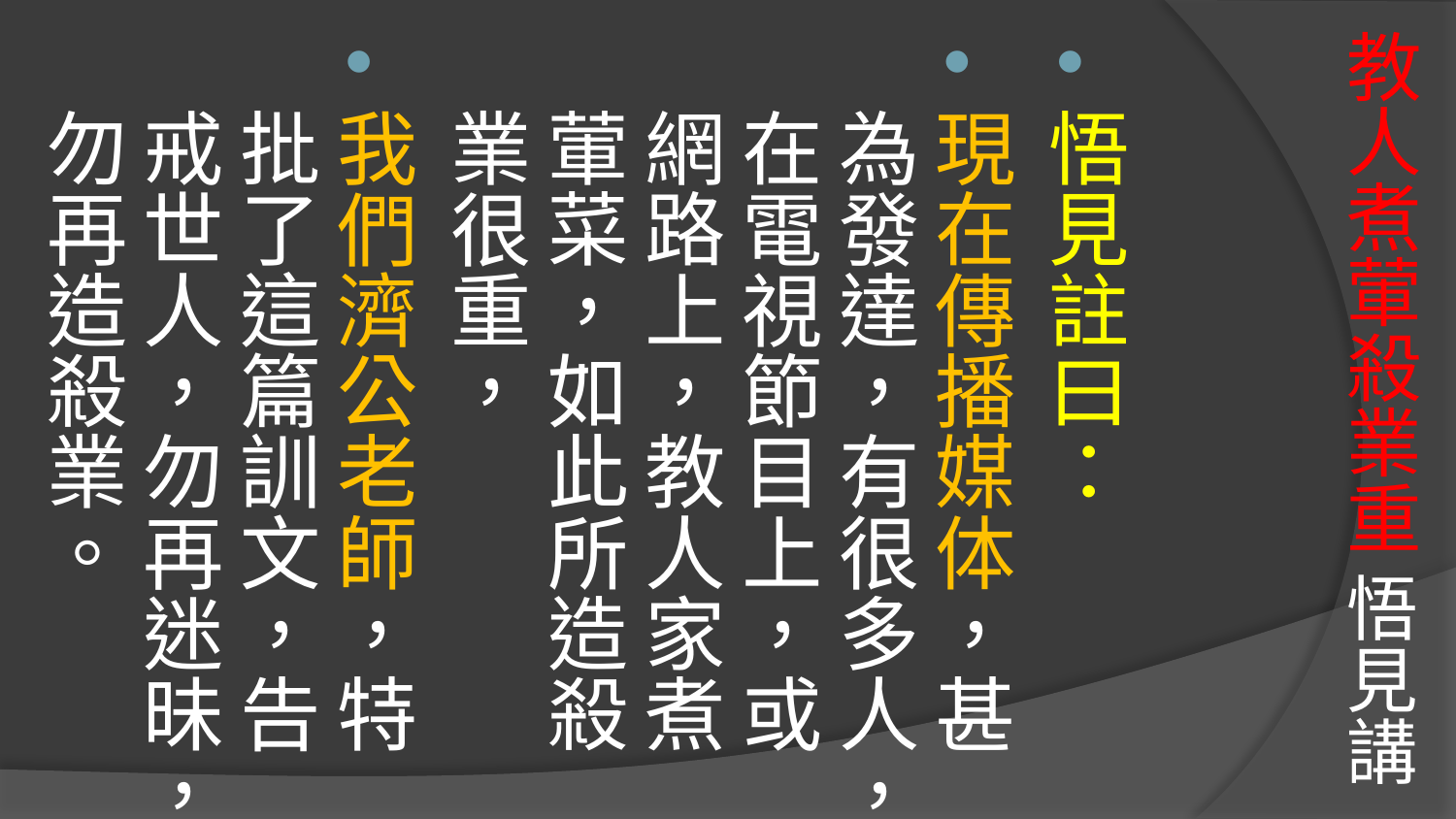

# 教人煮葷殺業重 悟見講
悟見註曰：
現在傳播媒体，甚為發達，有很多人，在電視節目上，或網路上，教人家煮葷菜，如此所造殺業很重，
我們濟公老師，特批了這篇訓文，告戒世人，勿再迷昧，勿再造殺業。